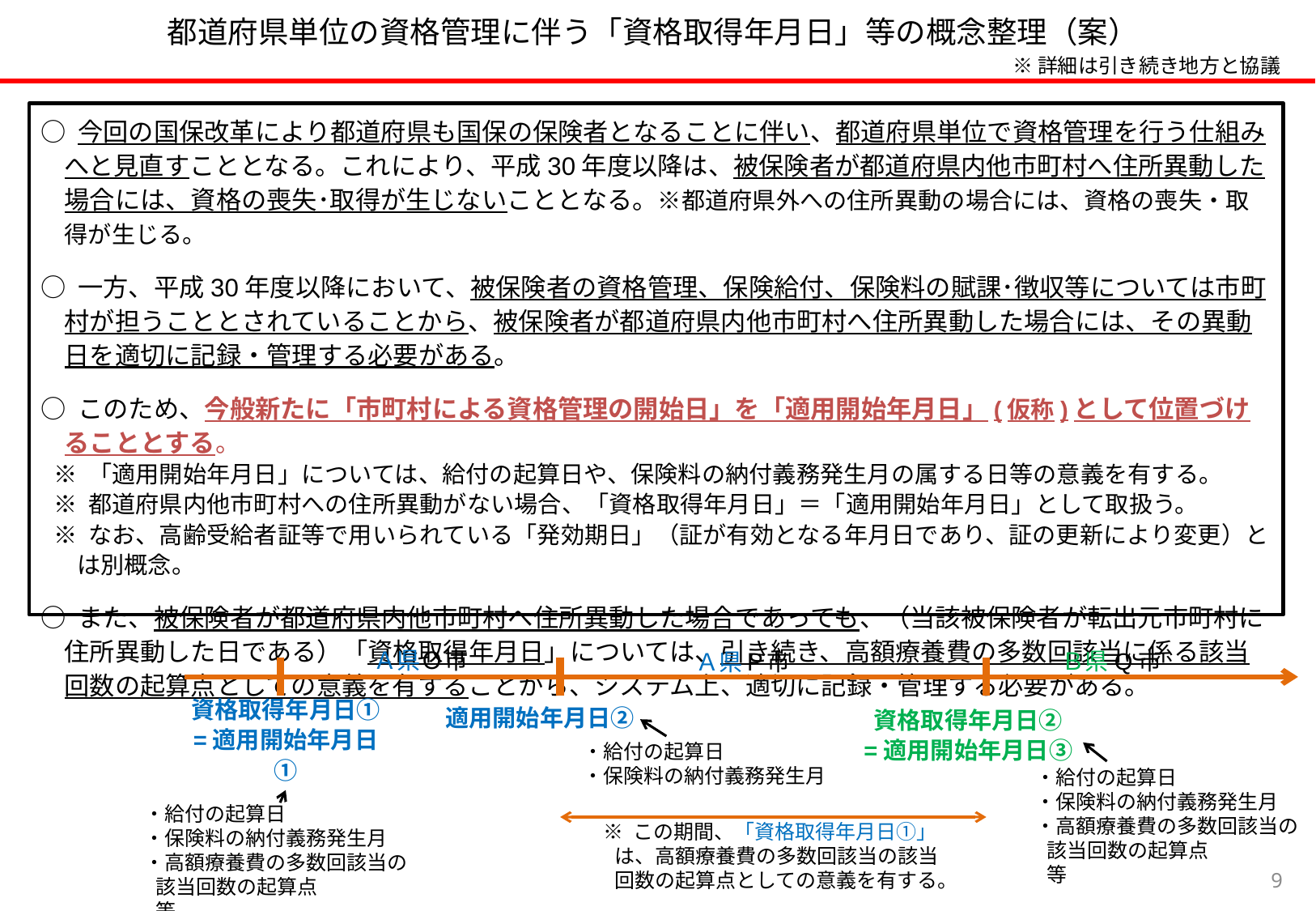

都道府県単位の資格管理に伴う「資格取得年月日」等の概念整理（案）
※詳細は引き続き地方と協議
○ 今回の国保改革により都道府県も国保の保険者となることに伴い、都道府県単位で資格管理を行う仕組みへと見直すこととなる。これにより、平成30年度以降は、被保険者が都道府県内他市町村へ住所異動した場合には、資格の喪失･取得が生じないこととなる。※都道府県外への住所異動の場合には、資格の喪失・取得が生じる。
○ 一方、平成30年度以降において、被保険者の資格管理、保険給付、保険料の賦課･徴収等については市町村が担うこととされていることから、被保険者が都道府県内他市町村へ住所異動した場合には、その異動日を適切に記録・管理する必要がある。
○ このため、今般新たに「市町村による資格管理の開始日」を「適用開始年月日」(仮称)として位置づけることとする。
※ 「適用開始年月日」については、給付の起算日や、保険料の納付義務発生月の属する日等の意義を有する。
※ 都道府県内他市町村への住所異動がない場合、「資格取得年月日」＝「適用開始年月日」として取扱う。
※ なお、高齢受給者証等で用いられている「発効期日」（証が有効となる年月日であり、証の更新により変更）とは別概念。
○ また、被保険者が都道府県内他市町村へ住所異動した場合であっても、（当該被保険者が転出元市町村に住所異動した日である）「資格取得年月日」については、引き続き、高額療養費の多数回該当に係る該当回数の起算点としての意義を有することから、システム上、適切に記録・管理する必要がある。
Ａ県Ｏ市
Ｂ県Q市
Ａ県Ｐ市
資格取得年月日①
=適用開始年月日①
適用開始年月日②
資格取得年月日②
=適用開始年月日③
・給付の起算日
・保険料の納付義務発生月
・給付の起算日
・保険料の納付義務発生月
・高額療養費の多数回該当の該当回数の起算点 	等
・給付の起算日
・保険料の納付義務発生月
・高額療養費の多数回該当の該当回数の起算点 	等
※ この期間、「資格取得年月日①」は、高額療養費の多数回該当の該当回数の起算点としての意義を有する。
9